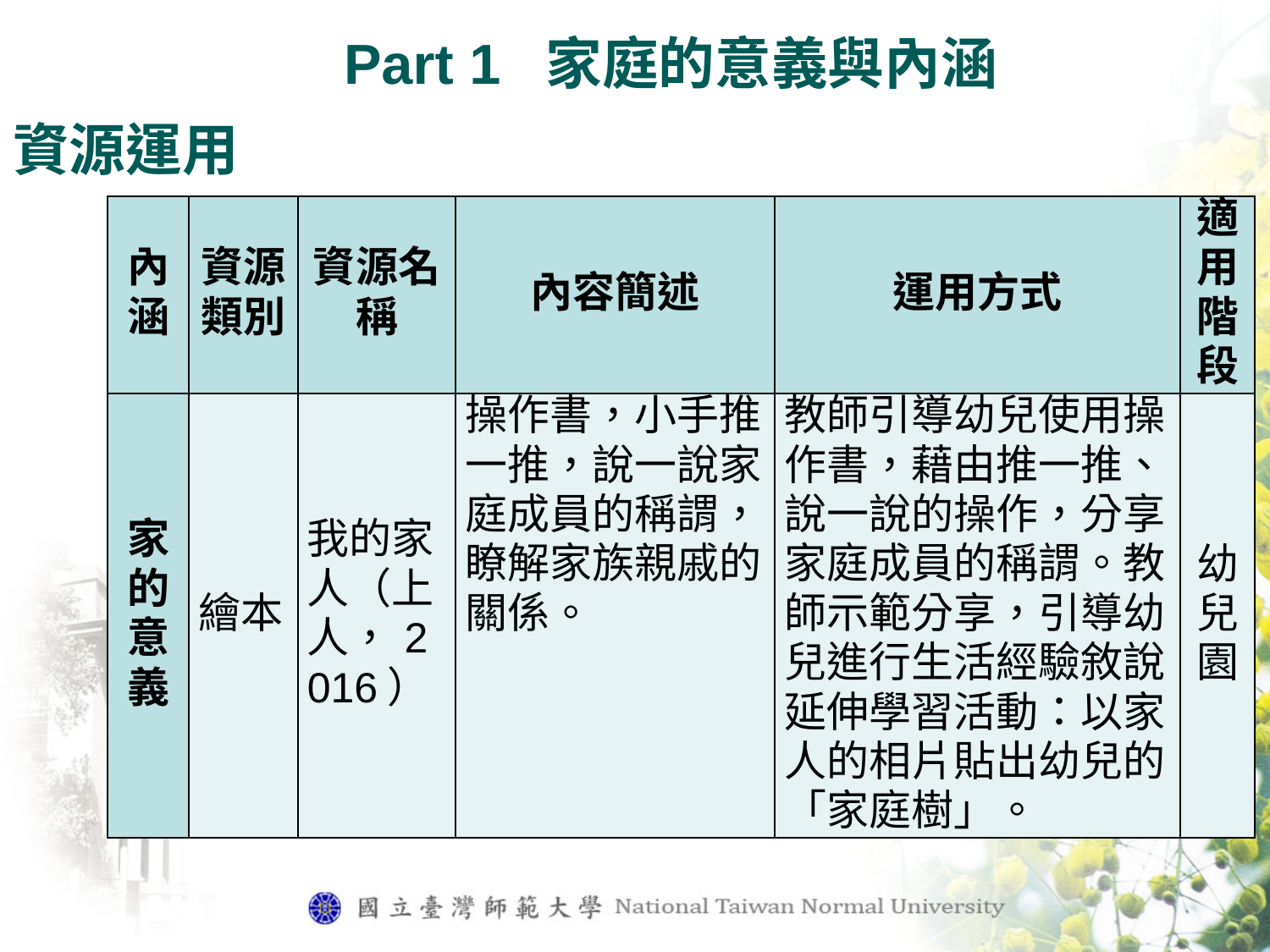

Part 1  家庭的意義與內涵
資源運用
| 內涵 | 資源類別 | 資源名稱 | 內容簡述 | 運用方式 | 適用階段 |
| --- | --- | --- | --- | --- | --- |
| 家的意義 | 繪本 | 我的家人（上人，2016） | 操作書，小手推一推，說一說家庭成員的稱謂，瞭解家族親戚的關係。 | 教師引導幼兒使用操作書，藉由推一推、說一說的操作，分享家庭成員的稱謂。教師示範分享，引導幼兒進行生活經驗敘說。延伸學習活動：以家人的相片貼出幼兒的「家庭樹」。 | 幼兒園 |